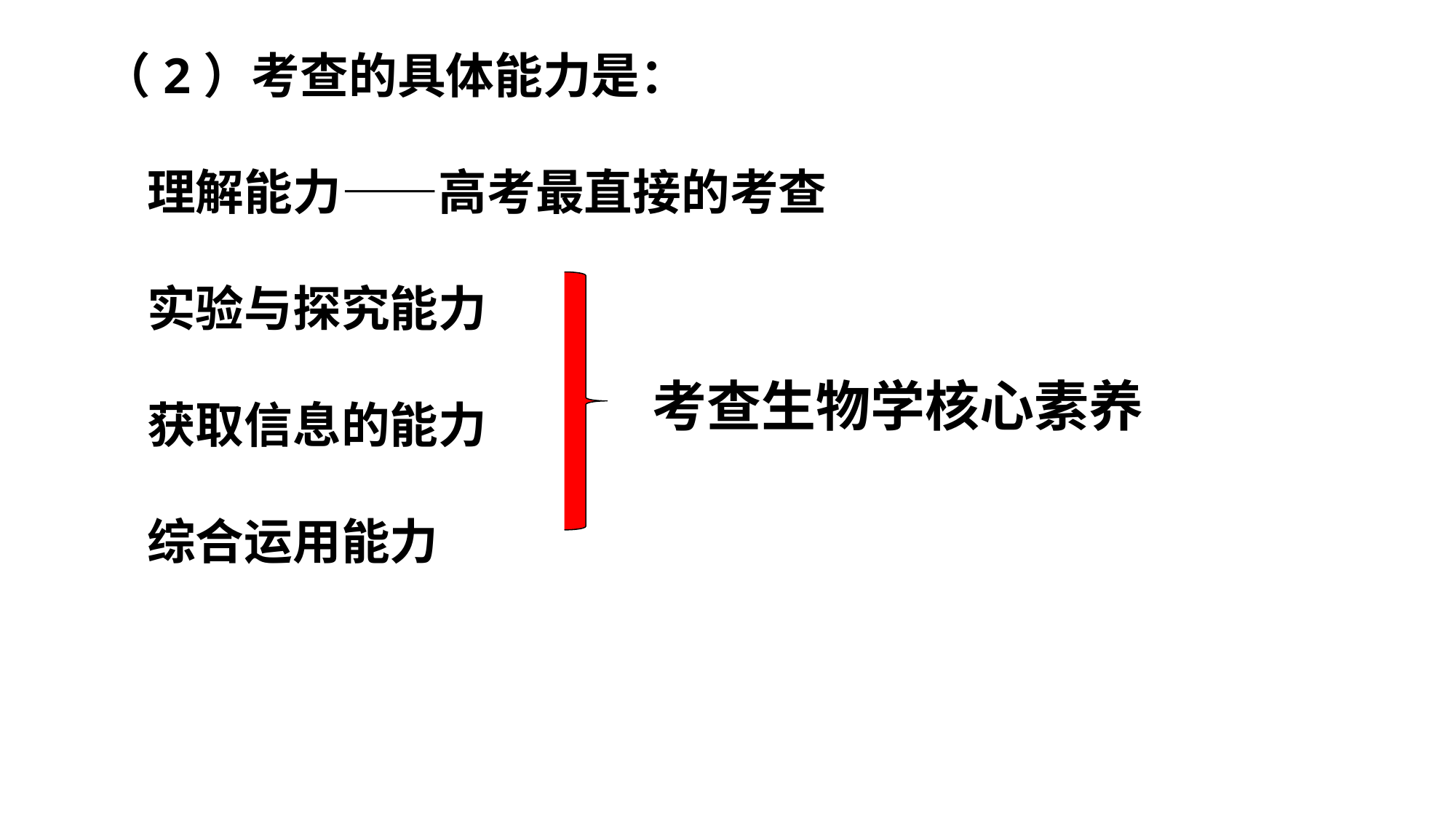

（2）考查的具体能力是：

   理解能力——高考最直接的考查

   实验与探究能力

   获取信息的能力

   综合运用能力

考查生物学核心素养